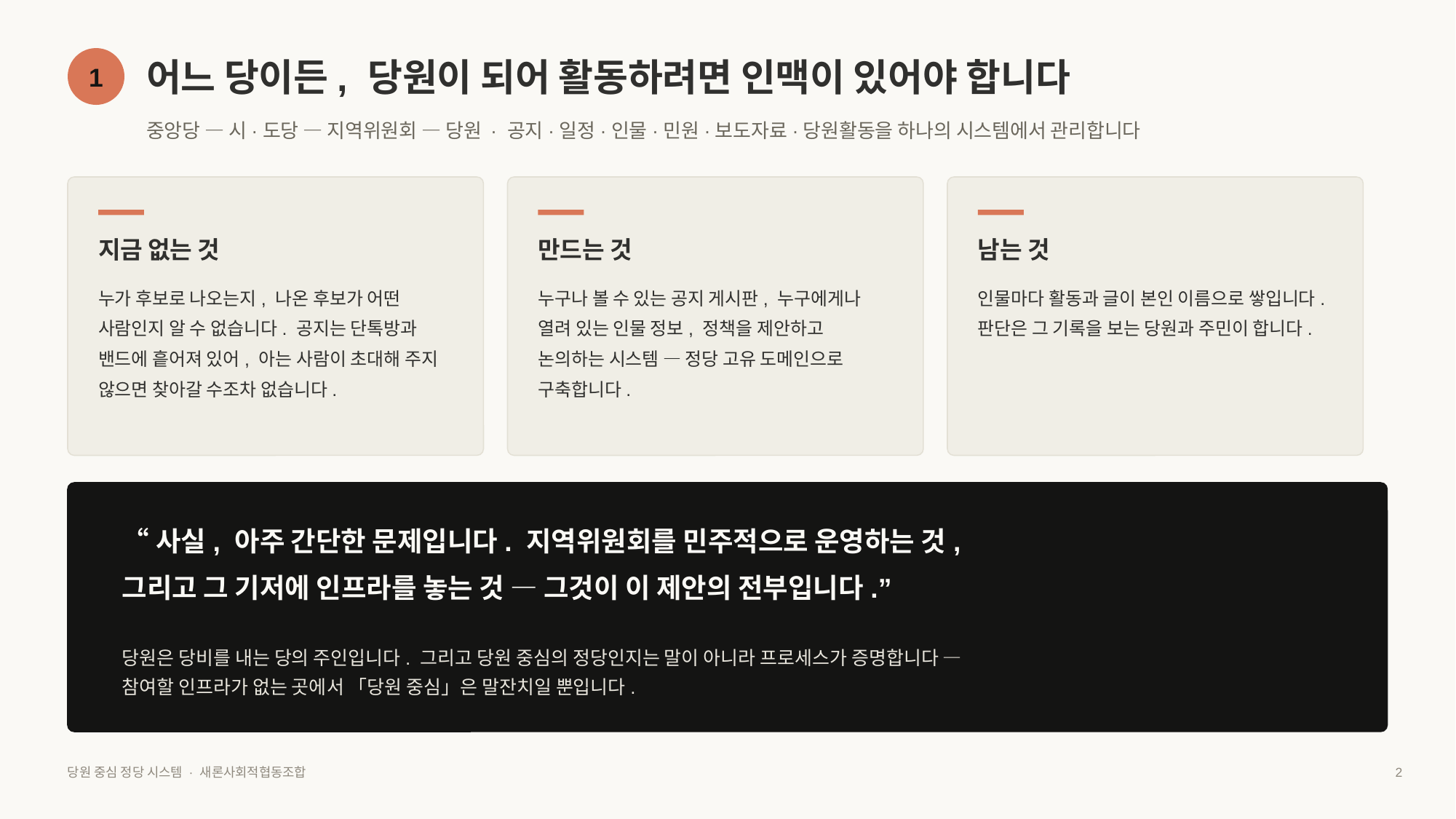

어느 당이든, 당원이 되어 활동하려면 인맥이 있어야 합니다

1
중앙당 — 시·도당 — 지역위원회 — 당원 · 공지·일정·인물·민원·보도자료·당원활동을 하나의 시스템에서 관리합니다

지금 없는 것
만드는 것
남는 것
누가 후보로 나오는지, 나온 후보가 어떤 사람인지 알 수 없습니다. 공지는 단톡방과 밴드에 흩어져 있어, 아는 사람이 초대해 주지 않으면 찾아갈 수조차 없습니다.
누구나 볼 수 있는 공지 게시판, 누구에게나 열려 있는 인물 정보, 정책을 제안하고 논의하는 시스템 — 정당 고유 도메인으로 구축합니다.
인물마다 활동과 글이 본인 이름으로 쌓입니다. 판단은 그 기록을 보는 당원과 주민이 합니다.

“사실, 아주 간단한 문제입니다. 지역위원회를 민주적으로 운영하는 것,
그리고 그 기저에 인프라를 놓는 것 — 그것이 이 제안의 전부입니다.”
당원은 당비를 내는 당의 주인입니다. 그리고 당원 중심의 정당인지는 말이 아니라 프로세스가 증명합니다 —
참여할 인프라가 없는 곳에서 「당원 중심」은 말잔치일 뿐입니다.
당원 중심 정당 시스템 · 새론사회적협동조합
2